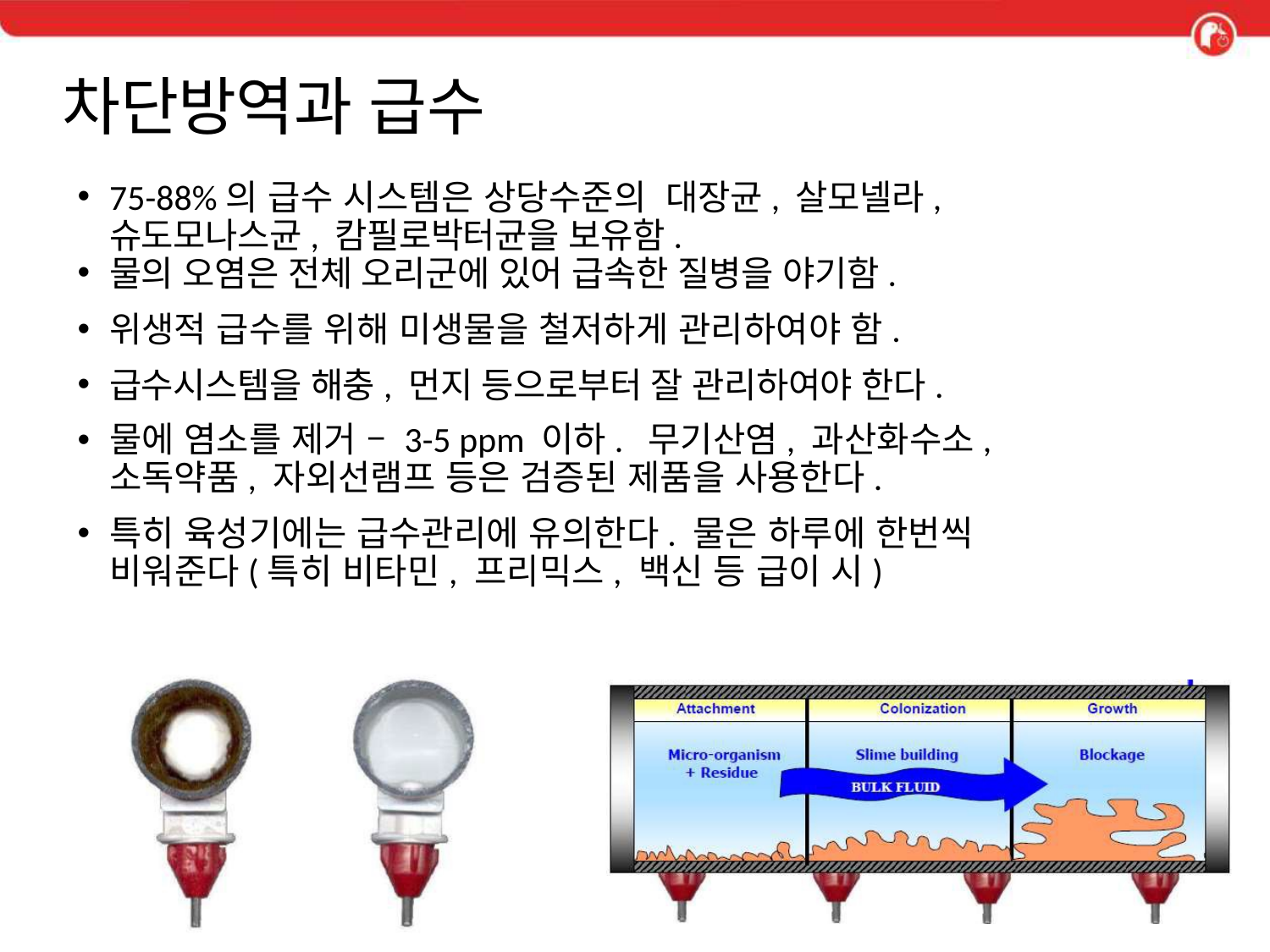

# 차단방역과 급수
75-88%의 급수 시스템은 상당수준의  대장균, 살모넬라, 슈도모나스균, 캄필로박터균을 보유함.
물의 오염은 전체 오리군에 있어 급속한 질병을 야기함.
위생적 급수를 위해 미생물을 철저하게 관리하여야 함.
급수시스템을 해충, 먼지 등으로부터 잘 관리하여야 한다.
물에 염소를 제거 – 3-5 ppm 이하.  무기산염, 과산화수소, 소독약품, 자외선램프 등은 검증된 제품을 사용한다.
특히 육성기에는 급수관리에 유의한다. 물은 하루에 한번씩 비워준다(특히 비타민, 프리믹스, 백신 등 급이 시)